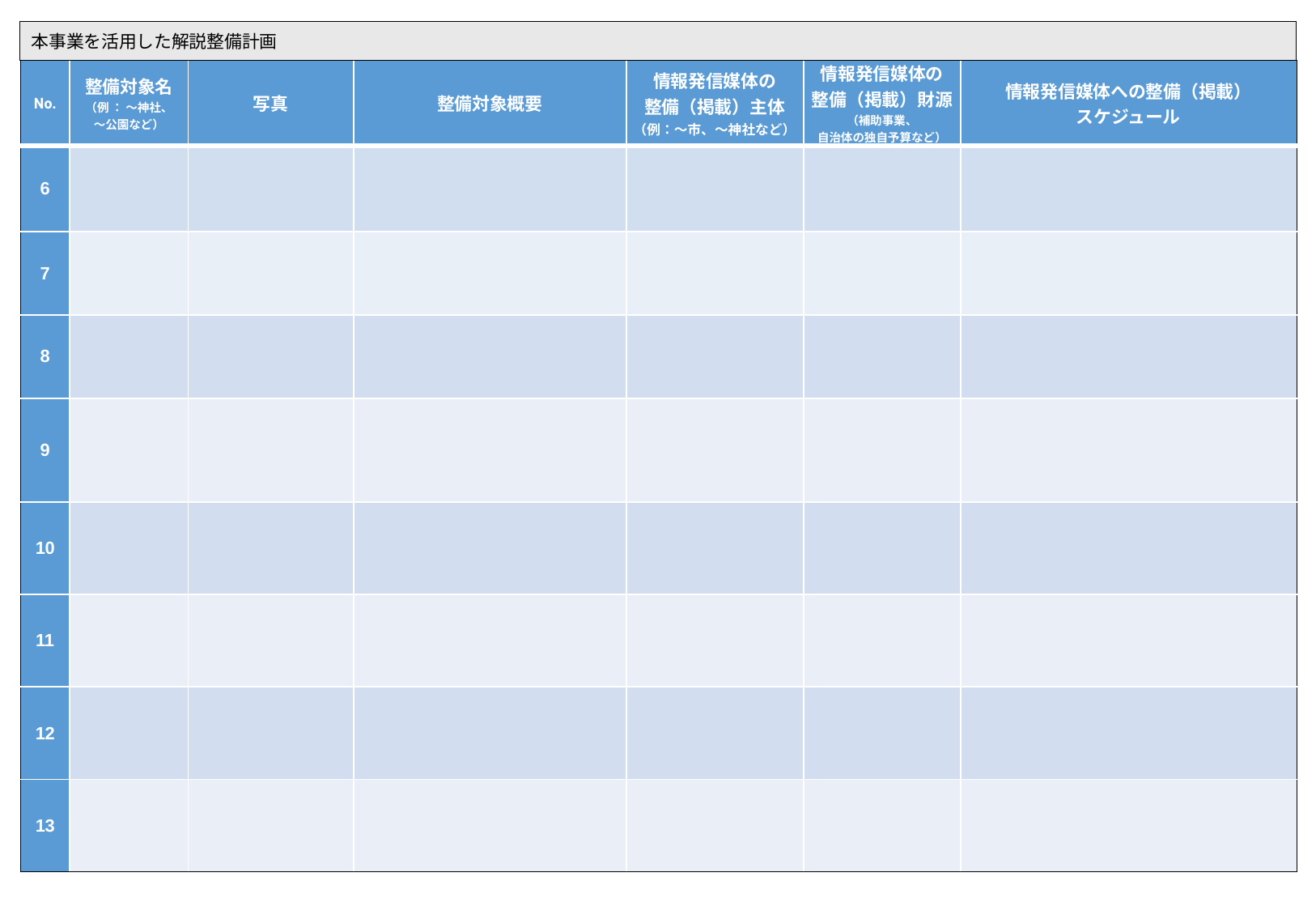

本事業を活用した解説整備計画
本事業を活用した解説整備計画
| No. | 整備対象名 （例 ： ～神社、 ～公園など） | 写真 | 整備対象概要 | 情報発信媒体の 整備（掲載）主体 （例：～市、～神社など） | 情報発信媒体の 整備（掲載）財源 （補助事業、 自治体の独自予算など） | 情報発信媒体への整備（掲載） スケジュール |
| --- | --- | --- | --- | --- | --- | --- |
| 6 |  |  |  |  |  |  |
| 7 |  |  |  |  |  |  |
| 8 |  |  |  |  |  |  |
| 9 |  |  |  |  |  |  |
| 10 |  |  |  |  |  |  |
| 11 |  |  |  |  |  |  |
| 12 |  |  |  |  |  |  |
| 13 |  |  |  |  |  |  |